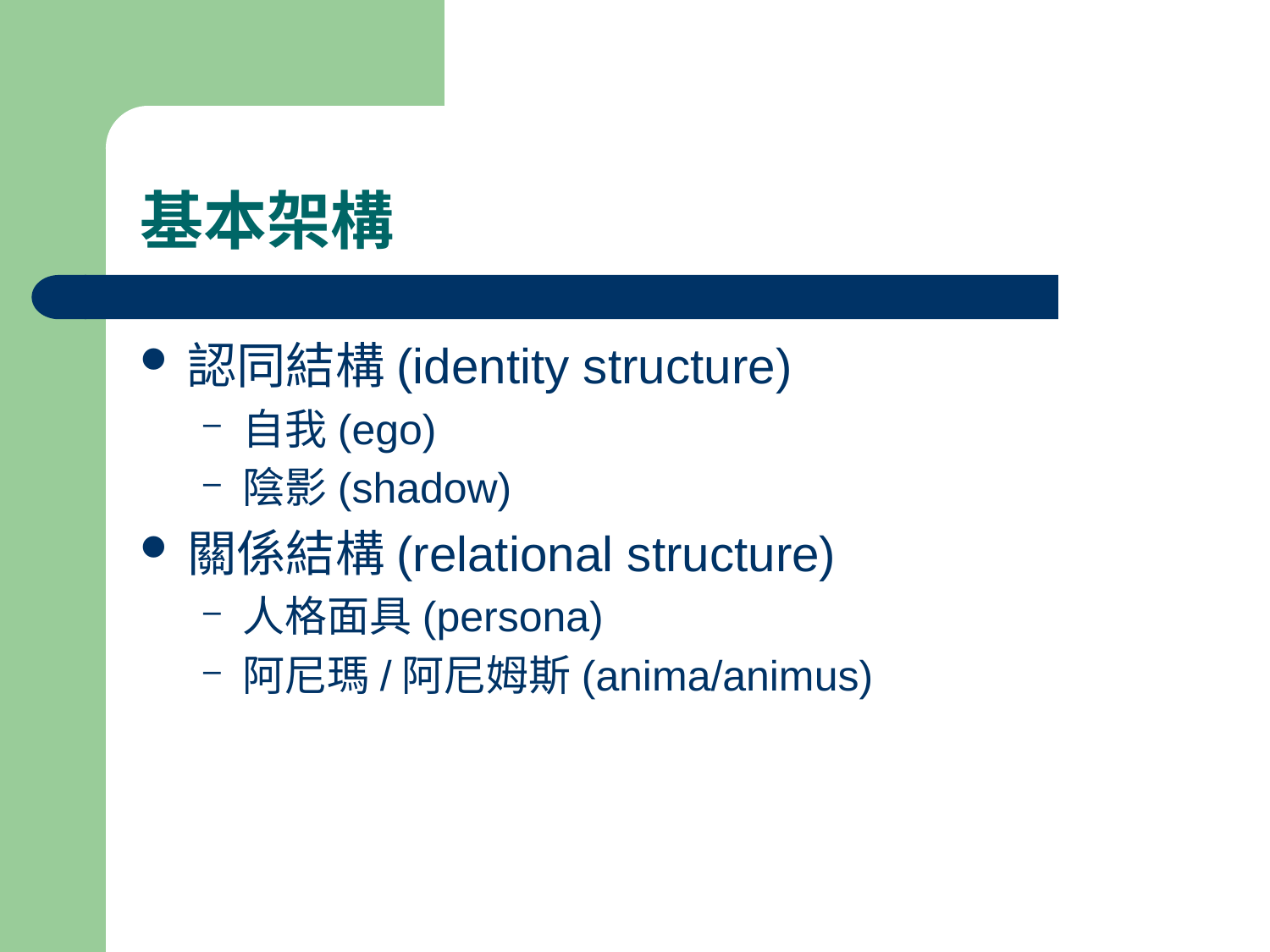

# 基本架構
認同結構(identity structure)
自我(ego)
陰影(shadow)
關係結構(relational structure)
人格面具(persona)
阿尼瑪/阿尼姆斯(anima/animus)